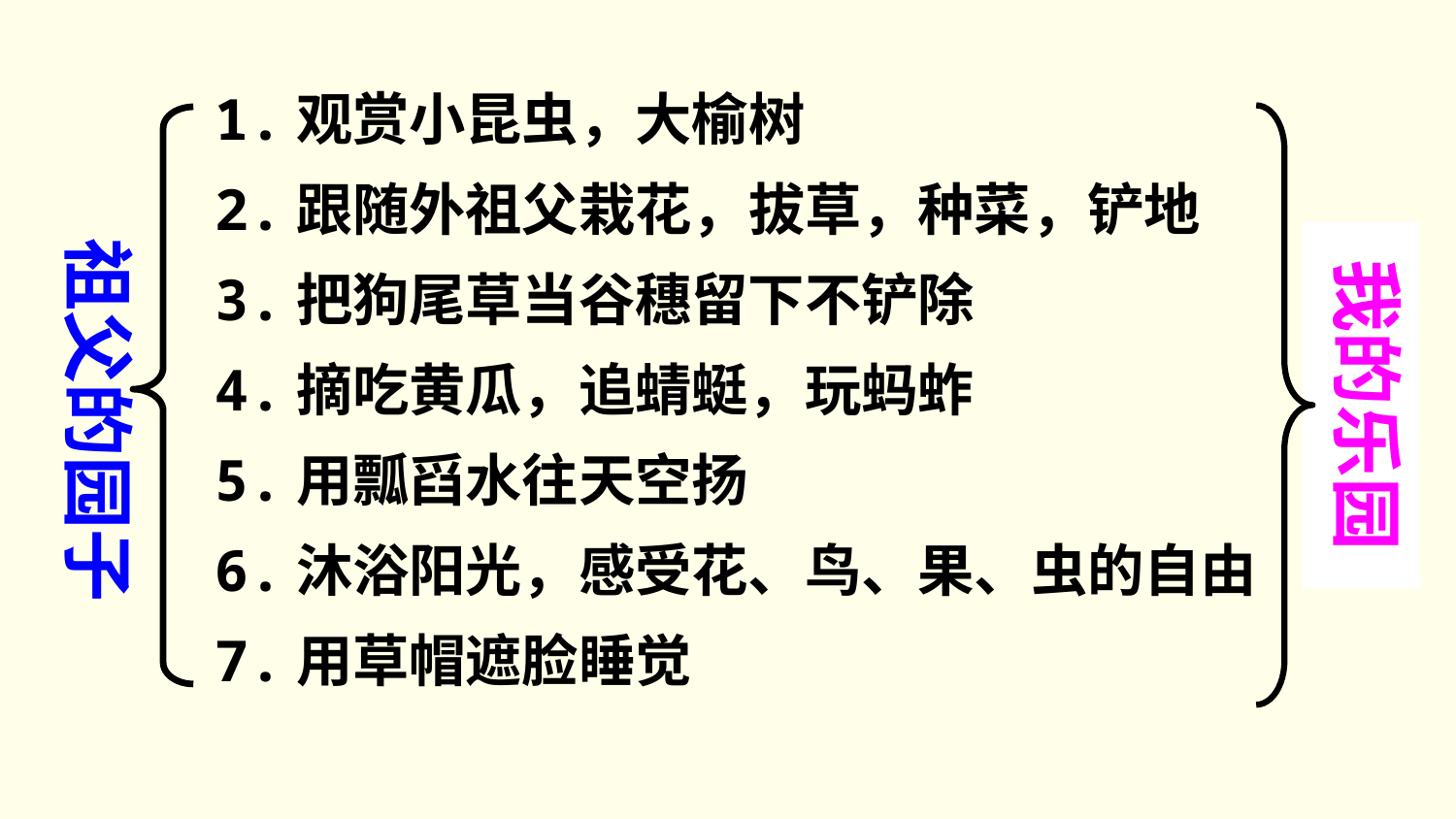

1.观赏小昆虫，大榆树

我的乐园

2.跟随外祖父栽花，拔草，种菜，铲地
祖父的园子
3.把狗尾草当谷穗留下不铲除
4.摘吃黄瓜，追蜻蜓，玩蚂蚱
5.用瓢舀水往天空扬
6.沐浴阳光，感受花、鸟、果、虫的自由
7.用草帽遮脸睡觉